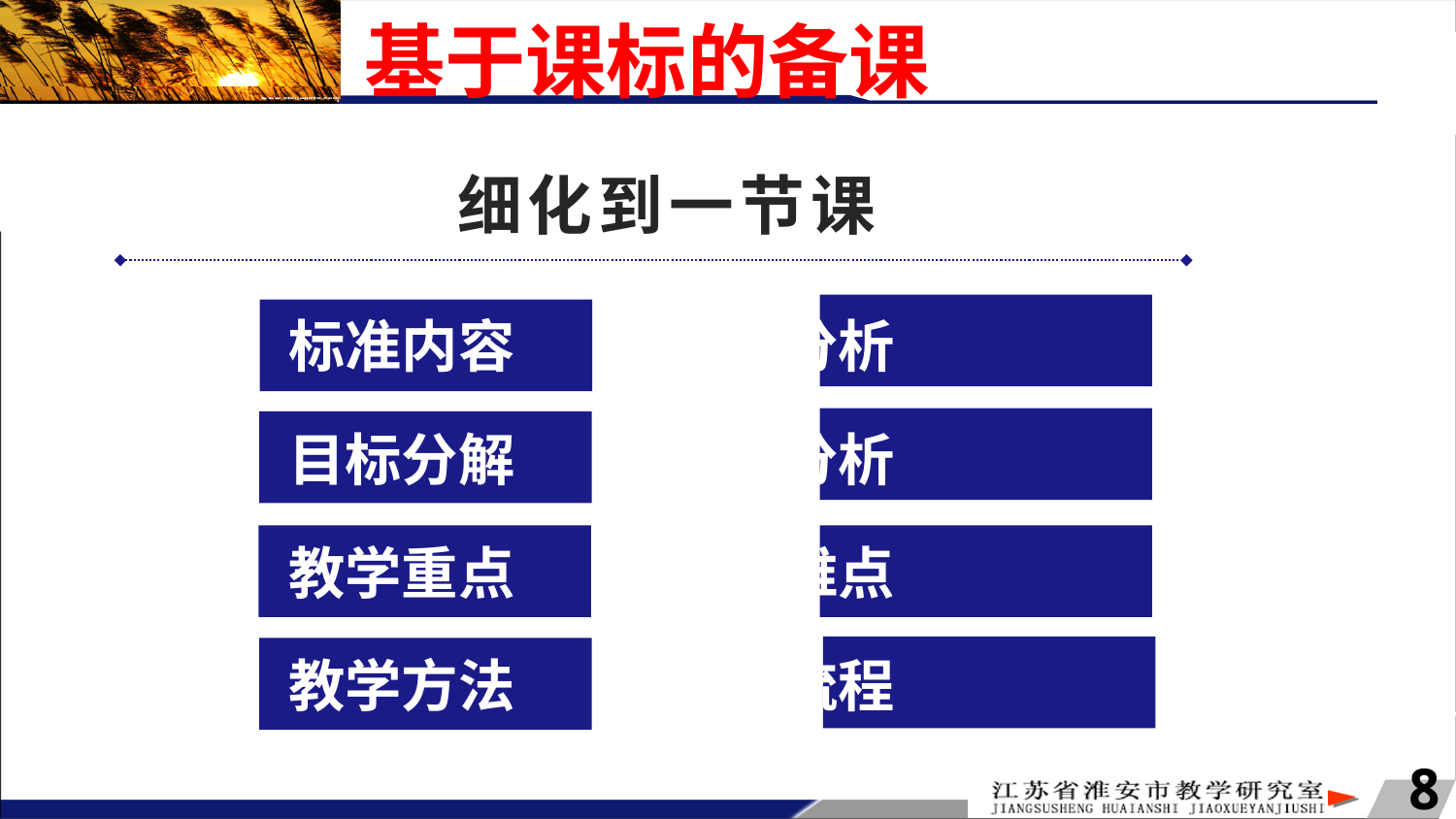

# 基于课标的备课
细化到一节课

标准内容            学情分析
目标分解            教材分析
教学重点            教学难点
教学方法            教学流程